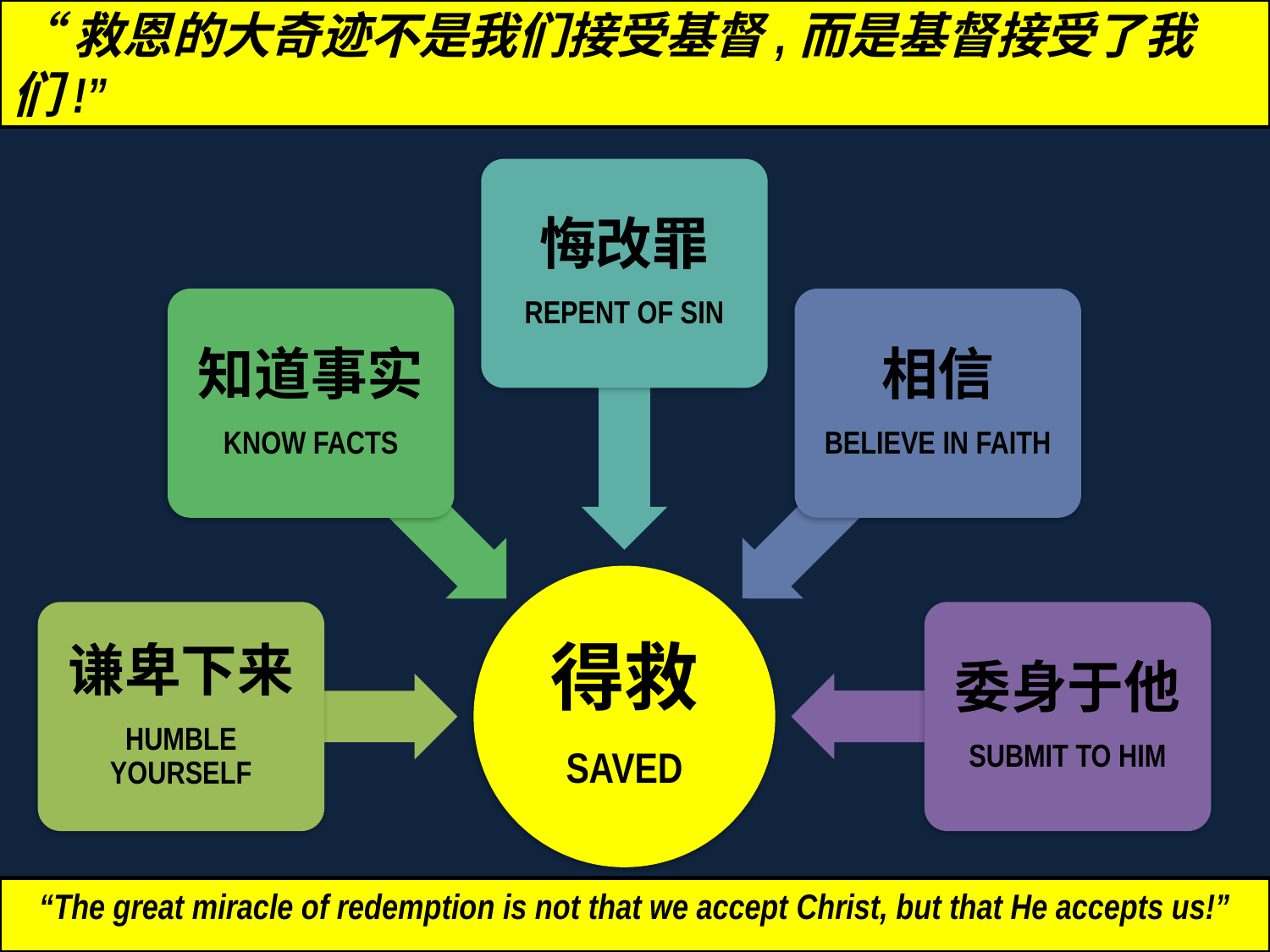

“救恩的大奇迹不是我们接受基督,而是基督接受了我们!”
得救
SAVED
谦卑下来
HUMBLE YOURSELF
知道事实
KNOW FACTS
悔改罪
REPENT OF SIN
相信
BELIEVE IN FAITH
委身于他
SUBMIT TO HIM
“The great miracle of redemption is not that we accept Christ, but that He accepts us!”